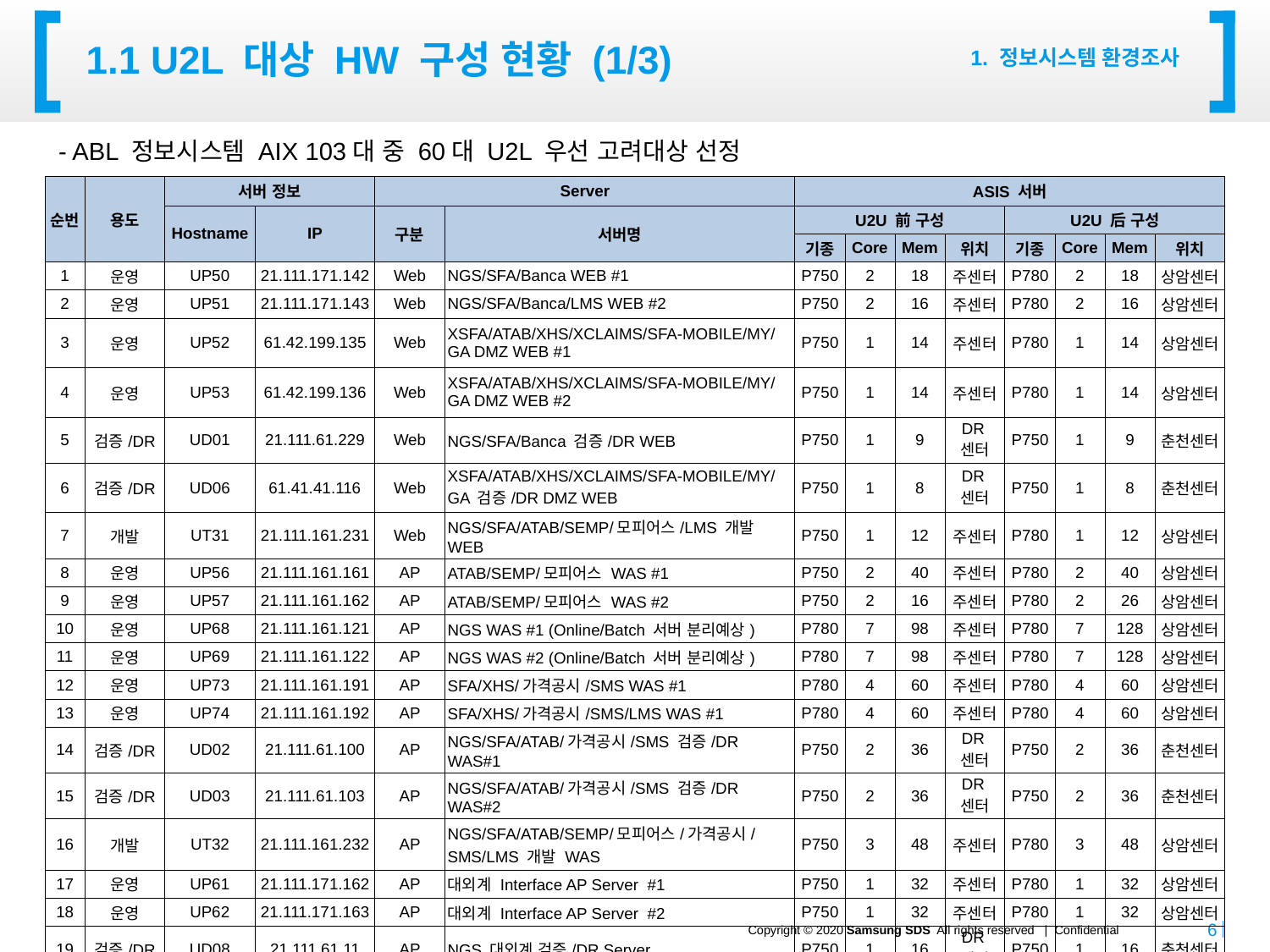

# 1.1 U2L 대상 HW 구성 현황 (1/3)
1. 정보시스템 환경조사
- ABL 정보시스템 AIX 103대 중 60대 U2L 우선 고려대상 선정
| 순번 | 용도 | 서버 정보 |  | Server |  | ASIS 서버 |  |  |  |  |  |  |  |
| --- | --- | --- | --- | --- | --- | --- | --- | --- | --- | --- | --- | --- | --- |
|  |  | Hostname | IP | 구분 | 서버명 | U2U 前 구성 |  |  |  | U2U 后 구성 |  |  |  |
|  |  |  |  |  |  | 기종 | Core | Mem | 위치 | 기종 | Core | Mem | 위치 |
| 1 | 운영 | UP50 | 21.111.171.142 | Web | NGS/SFA/Banca WEB #1 | P750 | 2 | 18 | 주센터 | P780 | 2 | 18 | 상암센터 |
| 2 | 운영 | UP51 | 21.111.171.143 | Web | NGS/SFA/Banca/LMS WEB #2 | P750 | 2 | 16 | 주센터 | P780 | 2 | 16 | 상암센터 |
| 3 | 운영 | UP52 | 61.42.199.135 | Web | XSFA/ATAB/XHS/XCLAIMS/SFA-MOBILE/MY/GA DMZ WEB #1 | P750 | 1 | 14 | 주센터 | P780 | 1 | 14 | 상암센터 |
| 4 | 운영 | UP53 | 61.42.199.136 | Web | XSFA/ATAB/XHS/XCLAIMS/SFA-MOBILE/MY/GA DMZ WEB #2 | P750 | 1 | 14 | 주센터 | P780 | 1 | 14 | 상암센터 |
| 5 | 검증/DR | UD01 | 21.111.61.229 | Web | NGS/SFA/Banca 검증/DR WEB | P750 | 1 | 9 | DR센터 | P750 | 1 | 9 | 춘천센터 |
| 6 | 검증/DR | UD06 | 61.41.41.116 | Web | XSFA/ATAB/XHS/XCLAIMS/SFA-MOBILE/MY/GA 검증/DR DMZ WEB | P750 | 1 | 8 | DR센터 | P750 | 1 | 8 | 춘천센터 |
| 7 | 개발 | UT31 | 21.111.161.231 | Web | NGS/SFA/ATAB/SEMP/모피어스/LMS 개발 WEB | P750 | 1 | 12 | 주센터 | P780 | 1 | 12 | 상암센터 |
| 8 | 운영 | UP56 | 21.111.161.161 | AP | ATAB/SEMP/모피어스 WAS #1 | P750 | 2 | 40 | 주센터 | P780 | 2 | 40 | 상암센터 |
| 9 | 운영 | UP57 | 21.111.161.162 | AP | ATAB/SEMP/모피어스 WAS #2 | P750 | 2 | 16 | 주센터 | P780 | 2 | 26 | 상암센터 |
| 10 | 운영 | UP68 | 21.111.161.121 | AP | NGS WAS #1 (Online/Batch 서버 분리예상) | P780 | 7 | 98 | 주센터 | P780 | 7 | 128 | 상암센터 |
| 11 | 운영 | UP69 | 21.111.161.122 | AP | NGS WAS #2 (Online/Batch 서버 분리예상) | P780 | 7 | 98 | 주센터 | P780 | 7 | 128 | 상암센터 |
| 12 | 운영 | UP73 | 21.111.161.191 | AP | SFA/XHS/가격공시/SMS WAS #1 | P780 | 4 | 60 | 주센터 | P780 | 4 | 60 | 상암센터 |
| 13 | 운영 | UP74 | 21.111.161.192 | AP | SFA/XHS/가격공시/SMS/LMS WAS #1 | P780 | 4 | 60 | 주센터 | P780 | 4 | 60 | 상암센터 |
| 14 | 검증/DR | UD02 | 21.111.61.100 | AP | NGS/SFA/ATAB/가격공시/SMS 검증/DR WAS#1 | P750 | 2 | 36 | DR센터 | P750 | 2 | 36 | 춘천센터 |
| 15 | 검증/DR | UD03 | 21.111.61.103 | AP | NGS/SFA/ATAB/가격공시/SMS 검증/DR WAS#2 | P750 | 2 | 36 | DR센터 | P750 | 2 | 36 | 춘천센터 |
| 16 | 개발 | UT32 | 21.111.161.232 | AP | NGS/SFA/ATAB/SEMP/모피어스/가격공시/SMS/LMS 개발 WAS | P750 | 3 | 48 | 주센터 | P780 | 3 | 48 | 상암센터 |
| 17 | 운영 | UP61 | 21.111.171.162 | AP | 대외계 Interface AP Server #1 | P750 | 1 | 32 | 주센터 | P780 | 1 | 32 | 상암센터 |
| 18 | 운영 | UP62 | 21.111.171.163 | AP | 대외계 Interface AP Server #2 | P750 | 1 | 32 | 주센터 | P780 | 1 | 32 | 상암센터 |
| 19 | 검증/DR | UD08 | 21.111.61.11 | AP | NGS 대외계 검증/DR Server | P750 | 1 | 16 | DR센터 | P750 | 1 | 16 | 춘천센터 |
| 20 | 개발 | UT34 | 10.10.10.234 | AP | NGS EAI 개발/대외계 개발 Server | P750 | 1 | 32 | 주센터 | P780 | 1 | 60 | 상암센터 |